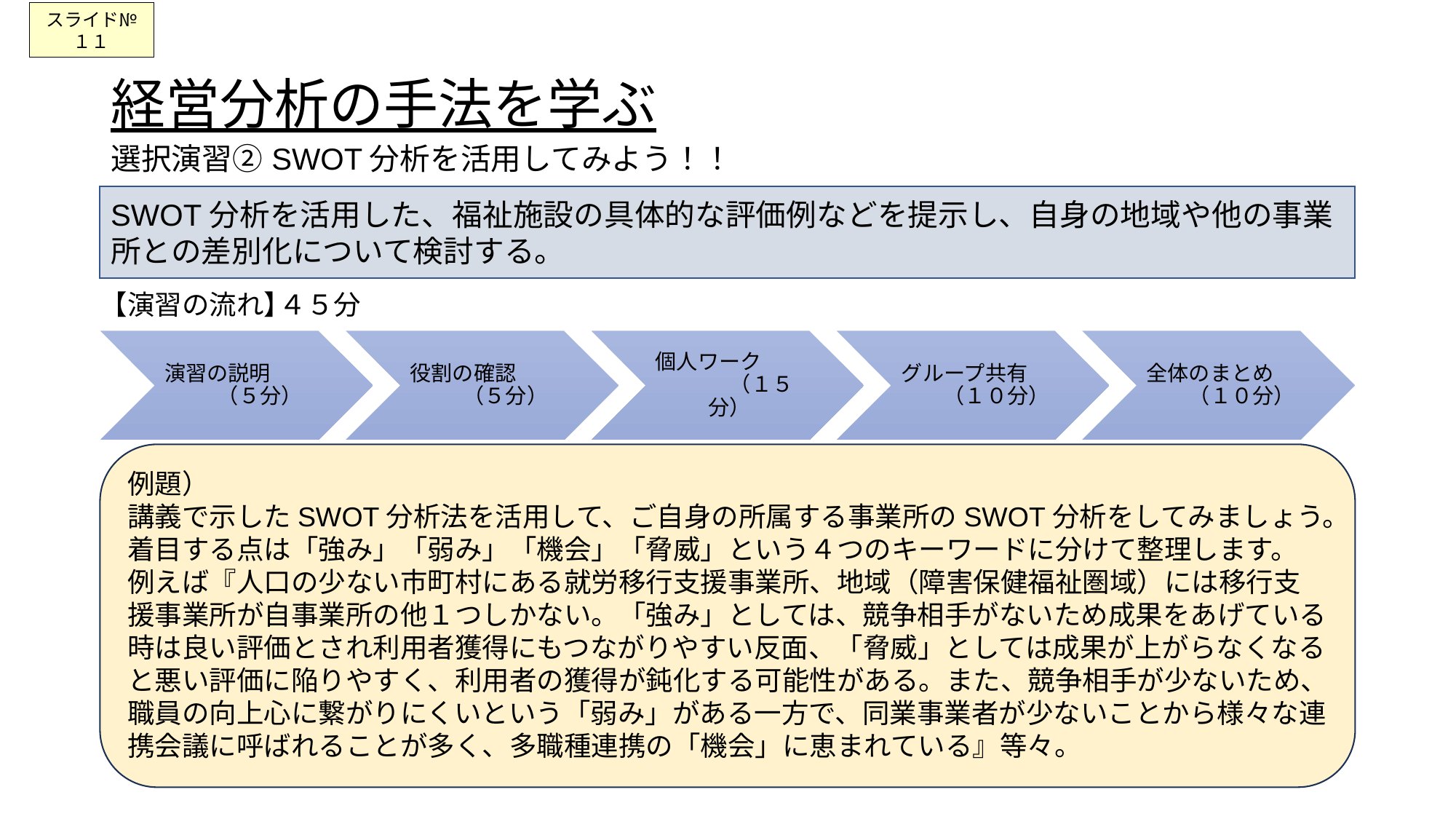

スライド№１１
# 経営分析の手法を学ぶ 選択演習②SWOT分析を活用してみよう！！
SWOT分析を活用した、福祉施設の具体的な評価例などを提示し、自身の地域や他の事業所との差別化について検討する。
【演習の流れ】
４５分
演習の説明　　　　（５分）
役割の確認　　　　（５分）
個人ワーク　　　　　（１５分）
グループ共有　　　（１０分）
全体のまとめ　　　（１０分）
例題）
講義で示したSWOT分析法を活用して、ご自身の所属する事業所のSWOT分析をしてみましょう。
着目する点は「強み」「弱み」「機会」「脅威」という４つのキーワードに分けて整理します。
例えば『人口の少ない市町村にある就労移行支援事業所、地域（障害保健福祉圏域）には移行支援事業所が自事業所の他１つしかない。「強み」としては、競争相手がないため成果をあげている時は良い評価とされ利用者獲得にもつながりやすい反面、「脅威」としては成果が上がらなくなると悪い評価に陥りやすく、利用者の獲得が鈍化する可能性がある。また、競争相手が少ないため、職員の向上心に繋がりにくいという「弱み」がある一方で、同業事業者が少ないことから様々な連携会議に呼ばれることが多く、多職種連携の「機会」に恵まれている』等々。